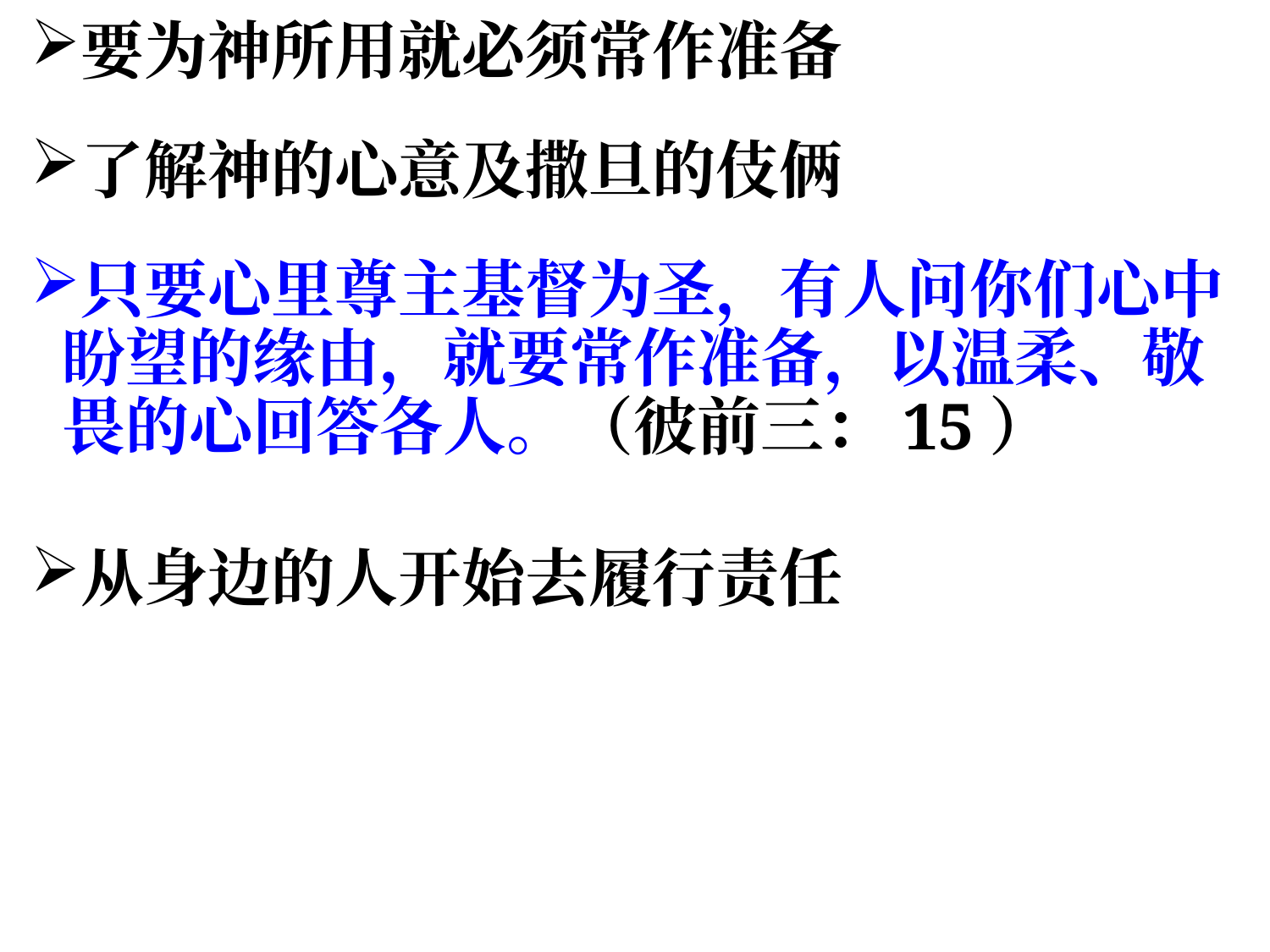

要为神所用就必须常作准备

了解神的心意及撒旦的伎俩

只要心里尊主基督为圣，有人问你们心中盼望的缘由，就要常作准备，以温柔、敬畏的心回答各人。（彼前三：15）

从身边的人开始去履行责任